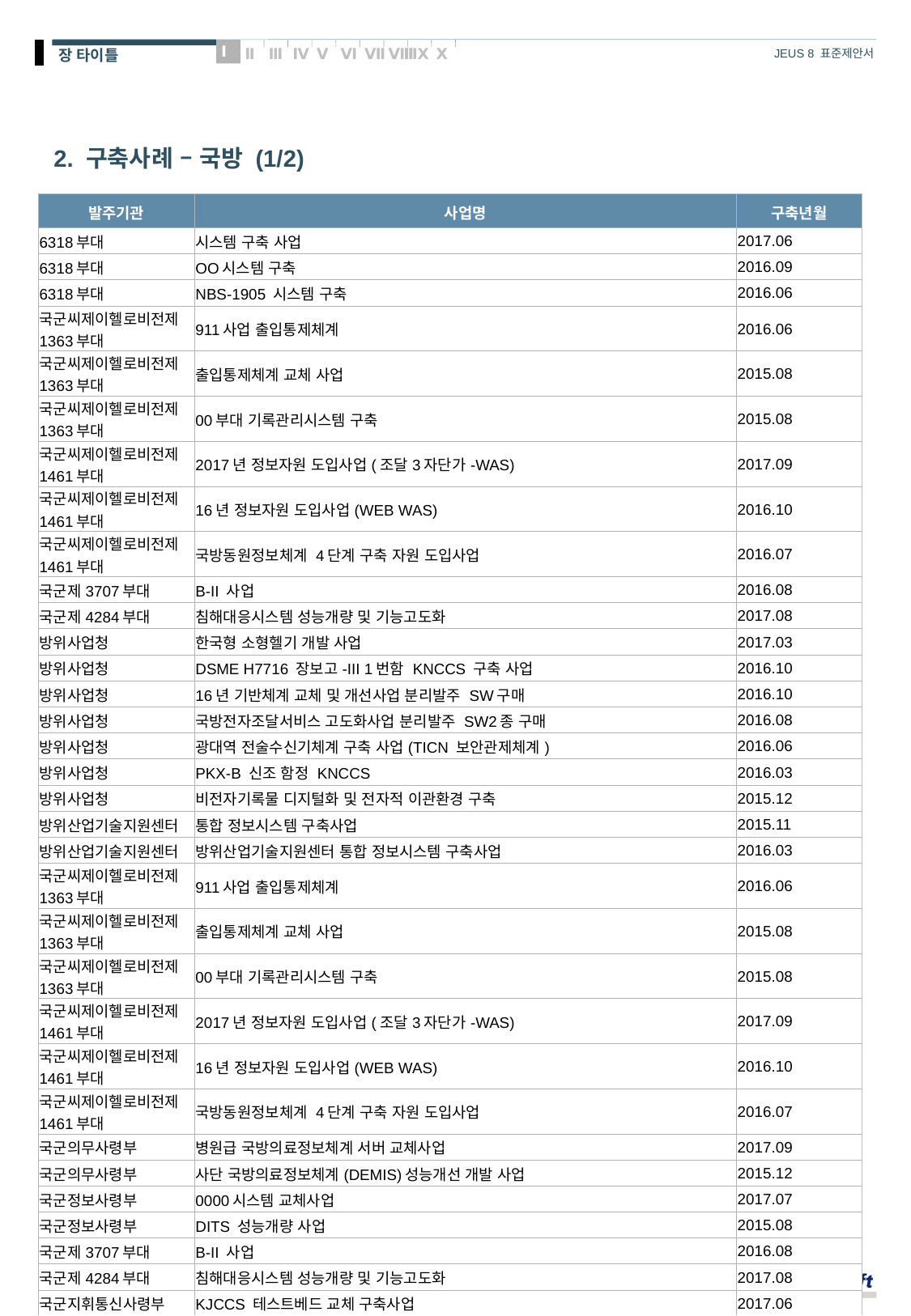

# 2. 구축사례 – 국방 (1/2)
| 발주기관 | 사업명 | 구축년월 |
| --- | --- | --- |
| 6318부대 | 시스템 구축 사업 | 2017.06 |
| 6318부대 | OO시스템 구축 | 2016.09 |
| 6318부대 | NBS-1905 시스템 구축 | 2016.06 |
| 국군씨제이헬로비전제1363부대 | 911사업 출입통제체계 | 2016.06 |
| 국군씨제이헬로비전제1363부대 | 출입통제체계 교체 사업 | 2015.08 |
| 국군씨제이헬로비전제1363부대 | 00부대 기록관리시스템 구축 | 2015.08 |
| 국군씨제이헬로비전제1461부대 | 2017년 정보자원 도입사업(조달3자단가-WAS) | 2017.09 |
| 국군씨제이헬로비전제1461부대 | 16년 정보자원 도입사업(WEB WAS) | 2016.10 |
| 국군씨제이헬로비전제1461부대 | 국방동원정보체계 4단계 구축 자원 도입사업 | 2016.07 |
| 국군제3707부대 | B-II 사업 | 2016.08 |
| 국군제4284부대 | 침해대응시스템 성능개량 및 기능고도화 | 2017.08 |
| 방위사업청 | 한국형 소형헬기 개발 사업 | 2017.03 |
| 방위사업청 | DSME H7716 장보고-III 1번함 KNCCS 구축 사업 | 2016.10 |
| 방위사업청 | 16년 기반체계 교체 및 개선사업 분리발주 SW구매 | 2016.10 |
| 방위사업청 | 국방전자조달서비스 고도화사업 분리발주 SW2종 구매 | 2016.08 |
| 방위사업청 | 광대역 전술수신기체계 구축 사업(TICN 보안관제체계) | 2016.06 |
| 방위사업청 | PKX-B 신조 함정 KNCCS | 2016.03 |
| 방위사업청 | 비전자기록물 디지털화 및 전자적 이관환경 구축 | 2015.12 |
| 방위산업기술지원센터 | 통합 정보시스템 구축사업 | 2015.11 |
| 방위산업기술지원센터 | 방위산업기술지원센터 통합 정보시스템 구축사업 | 2016.03 |
| 국군씨제이헬로비전제1363부대 | 911사업 출입통제체계 | 2016.06 |
| 국군씨제이헬로비전제1363부대 | 출입통제체계 교체 사업 | 2015.08 |
| 국군씨제이헬로비전제1363부대 | 00부대 기록관리시스템 구축 | 2015.08 |
| 국군씨제이헬로비전제1461부대 | 2017년 정보자원 도입사업(조달3자단가-WAS) | 2017.09 |
| 국군씨제이헬로비전제1461부대 | 16년 정보자원 도입사업(WEB WAS) | 2016.10 |
| 국군씨제이헬로비전제1461부대 | 국방동원정보체계 4단계 구축 자원 도입사업 | 2016.07 |
| 국군의무사령부 | 병원급 국방의료정보체계 서버 교체사업 | 2017.09 |
| 국군의무사령부 | 사단 국방의료정보체계(DEMIS)성능개선 개발 사업 | 2015.12 |
| 국군정보사령부 | 0000시스템 교체사업 | 2017.07 |
| 국군정보사령부 | DITS 성능개량 사업 | 2015.08 |
| 국군제3707부대 | B-II 사업 | 2016.08 |
| 국군제4284부대 | 침해대응시스템 성능개량 및 기능고도화 | 2017.08 |
| 국군지휘통신사령부 | KJCCS 테스트베드 교체 구축사업 | 2017.06 |
| 국군지휘통신사령부 | 00부대 출입통제체계 구축 | 2015.11 |